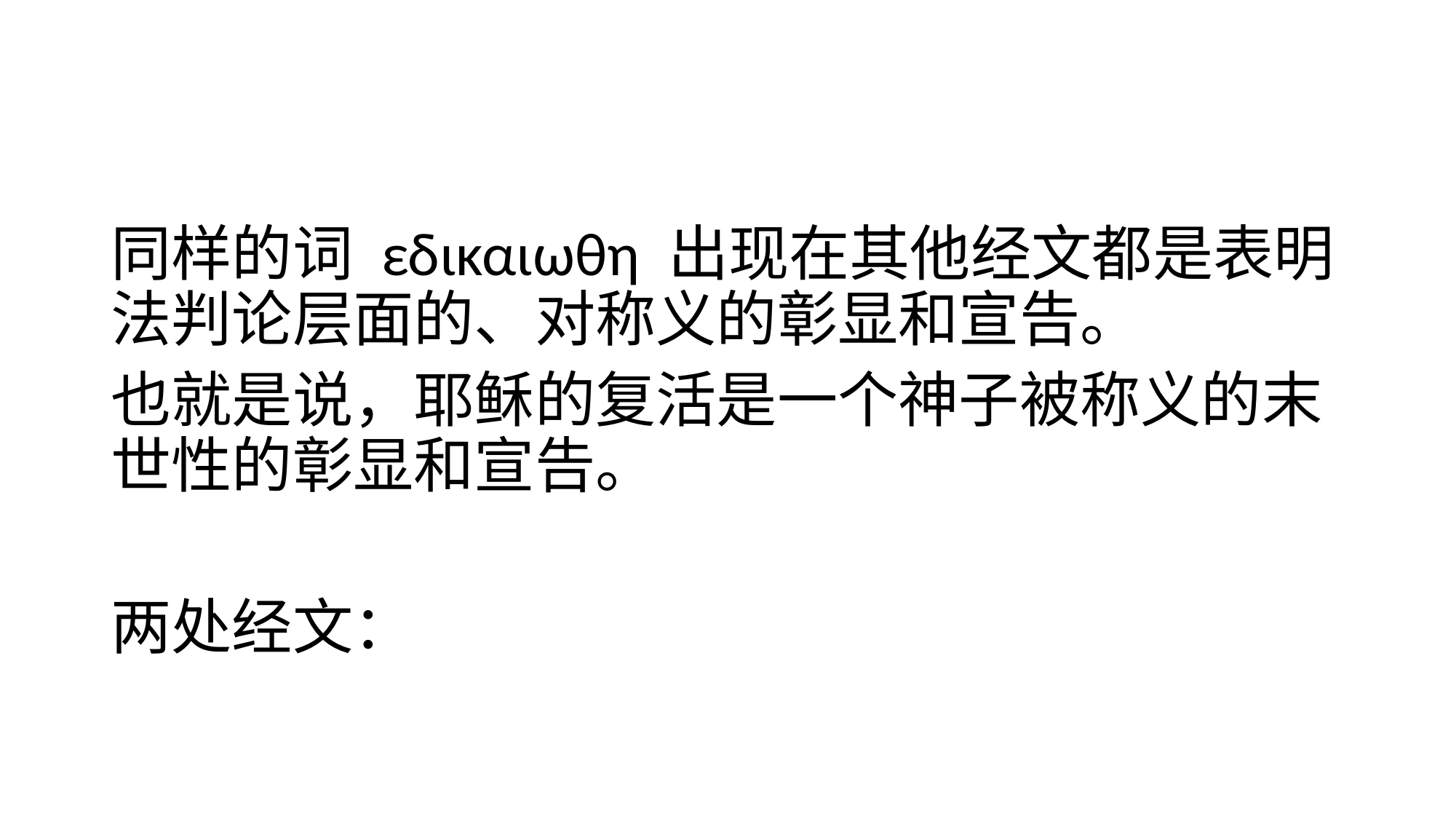

#
同样的词 εδικαιωθη 出现在其他经文都是表明法判论层面的、对称义的彰显和宣告。
也就是说，耶稣的复活是一个神子被称义的末世性的彰显和宣告。

两处经文：